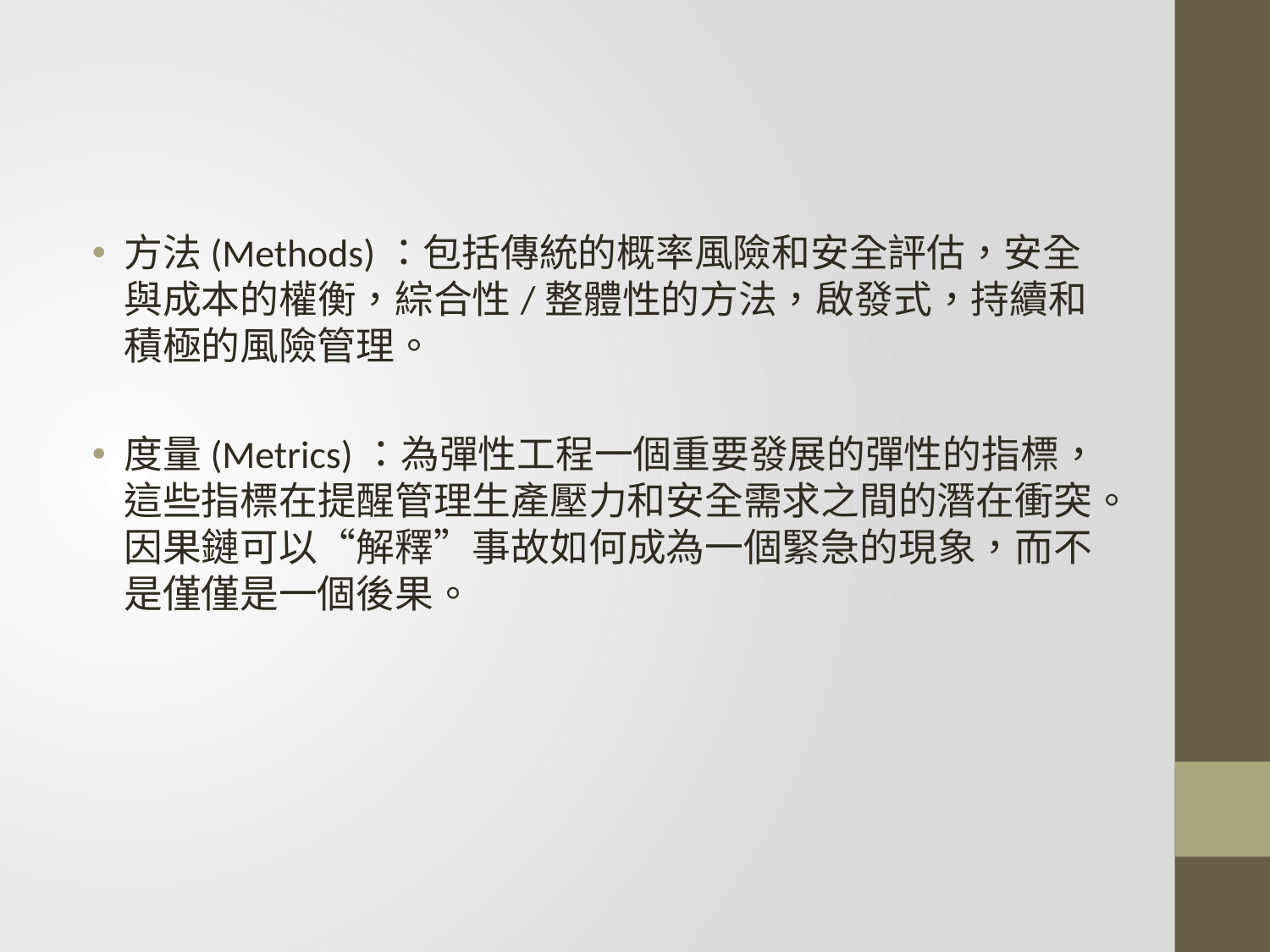

#
方法(Methods)：包括傳統的概率風險和安全評估，安全與成本的權衡，綜合性/整體性的方法，啟發式，持續和積極的風險管理。

度量(Metrics)：為彈性工程一個重要發展的彈性的指標，這些指標在提醒管理生產壓力和安全需求之間的潛在衝突。因果鏈可以“解釋”事故如何成為一個緊急的現象，而不是僅僅是一個後果。